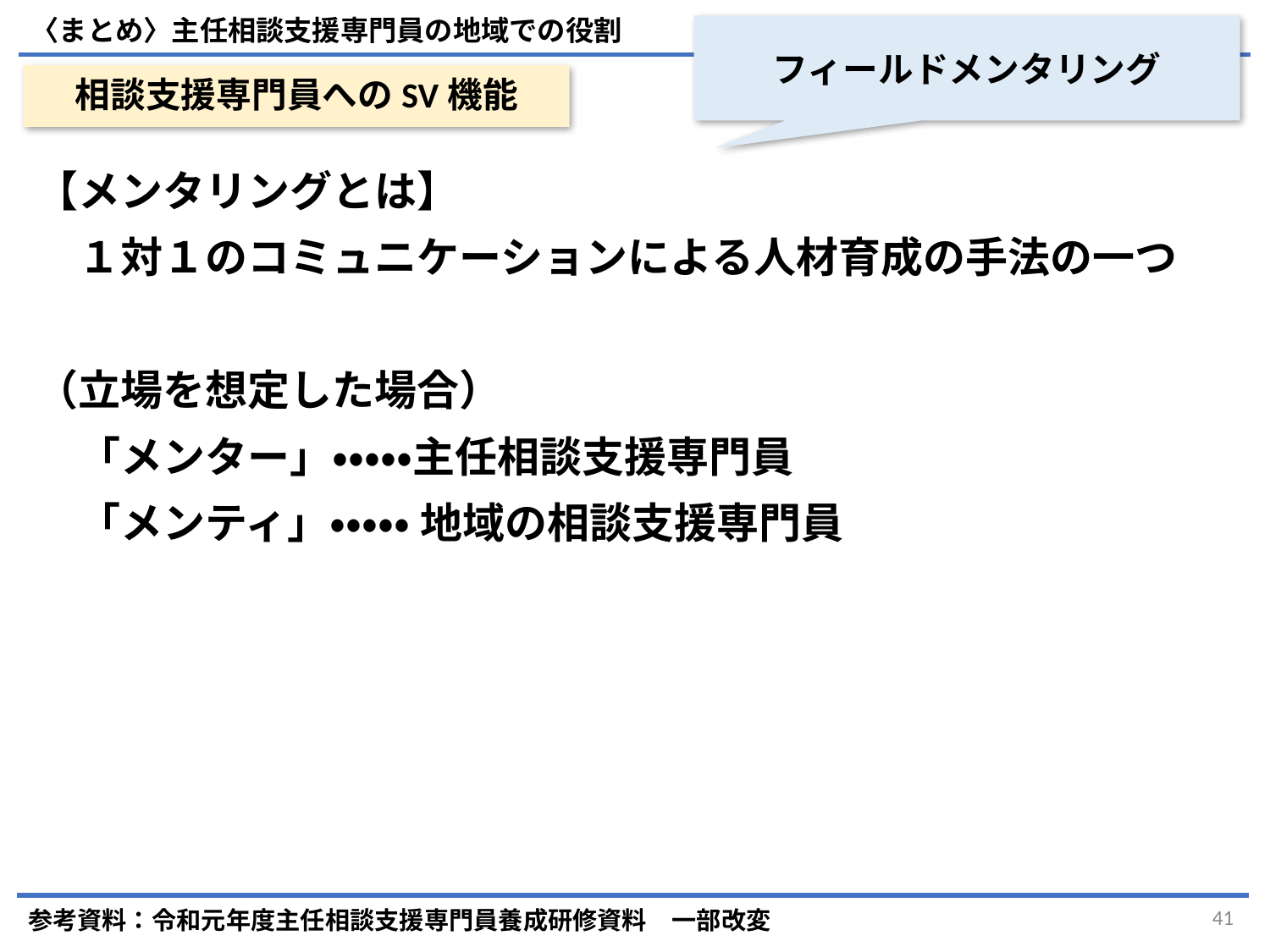

〈まとめ〉主任相談支援専門員の地域での役割
フィールドメンタリング
# 相談支援専門員へのSV機能
【メンタリングとは】
　１対１のコミュニケーションによる人材育成の手法の一つ

（立場を想定した場合）
　「メンター」・・・・・主任相談支援専門員
　「メンティ」・・・・・ 地域の相談支援専門員
参考資料：令和元年度主任相談支援専門員養成研修資料　一部改変
41